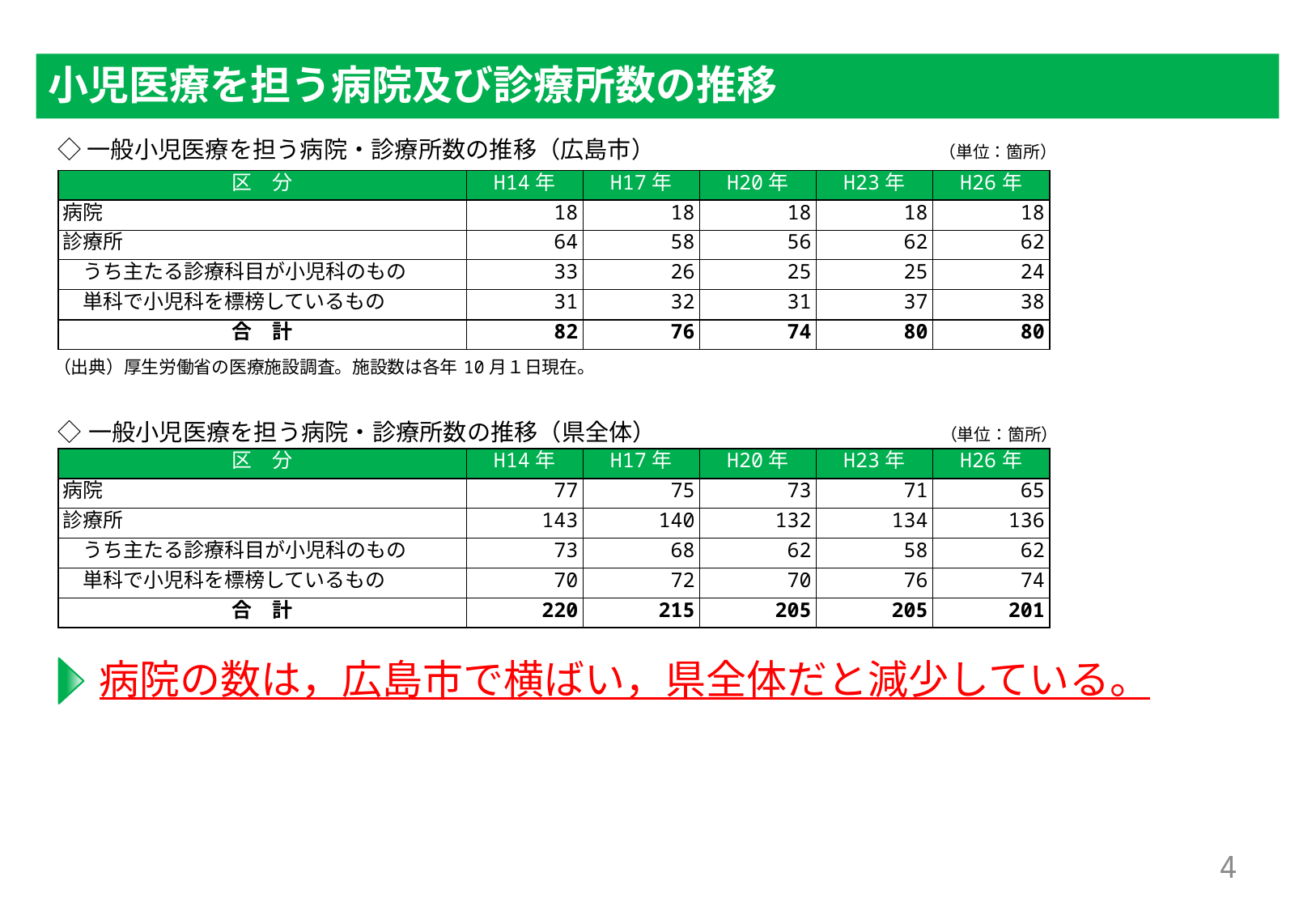

# 小児医療を担う病院及び診療所数の推移
◇一般小児医療を担う病院・診療所数の推移（広島市）　　　　　　　　　　　　（単位：箇所）
| 区　分 | H14年 | H17年 | H20年 | H23年 | H26年 |
| --- | --- | --- | --- | --- | --- |
| 病院 | 18 | 18 | 18 | 18 | 18 |
| 診療所 | 64 | 58 | 56 | 62 | 62 |
| うち主たる診療科目が小児科のもの | 33 | 26 | 25 | 25 | 24 |
| 単科で小児科を標榜しているもの | 31 | 32 | 31 | 37 | 38 |
| 合　計 | 82 | 76 | 74 | 80 | 80 |
（出典）厚生労働省の医療施設調査。施設数は各年10月１日現在。
◇一般小児医療を担う病院・診療所数の推移（県全体）　　　　　　　　　　　　（単位：箇所）
| 区　分 | H14年 | H17年 | H20年 | H23年 | H26年 |
| --- | --- | --- | --- | --- | --- |
| 病院 | 77 | 75 | 73 | 71 | 65 |
| 診療所 | 143 | 140 | 132 | 134 | 136 |
| うち主たる診療科目が小児科のもの | 73 | 68 | 62 | 58 | 62 |
| 単科で小児科を標榜しているもの | 70 | 72 | 70 | 76 | 74 |
| 合　計 | 220 | 215 | 205 | 205 | 201 |
病院の数は，広島市で横ばい，県全体だと減少している。

4